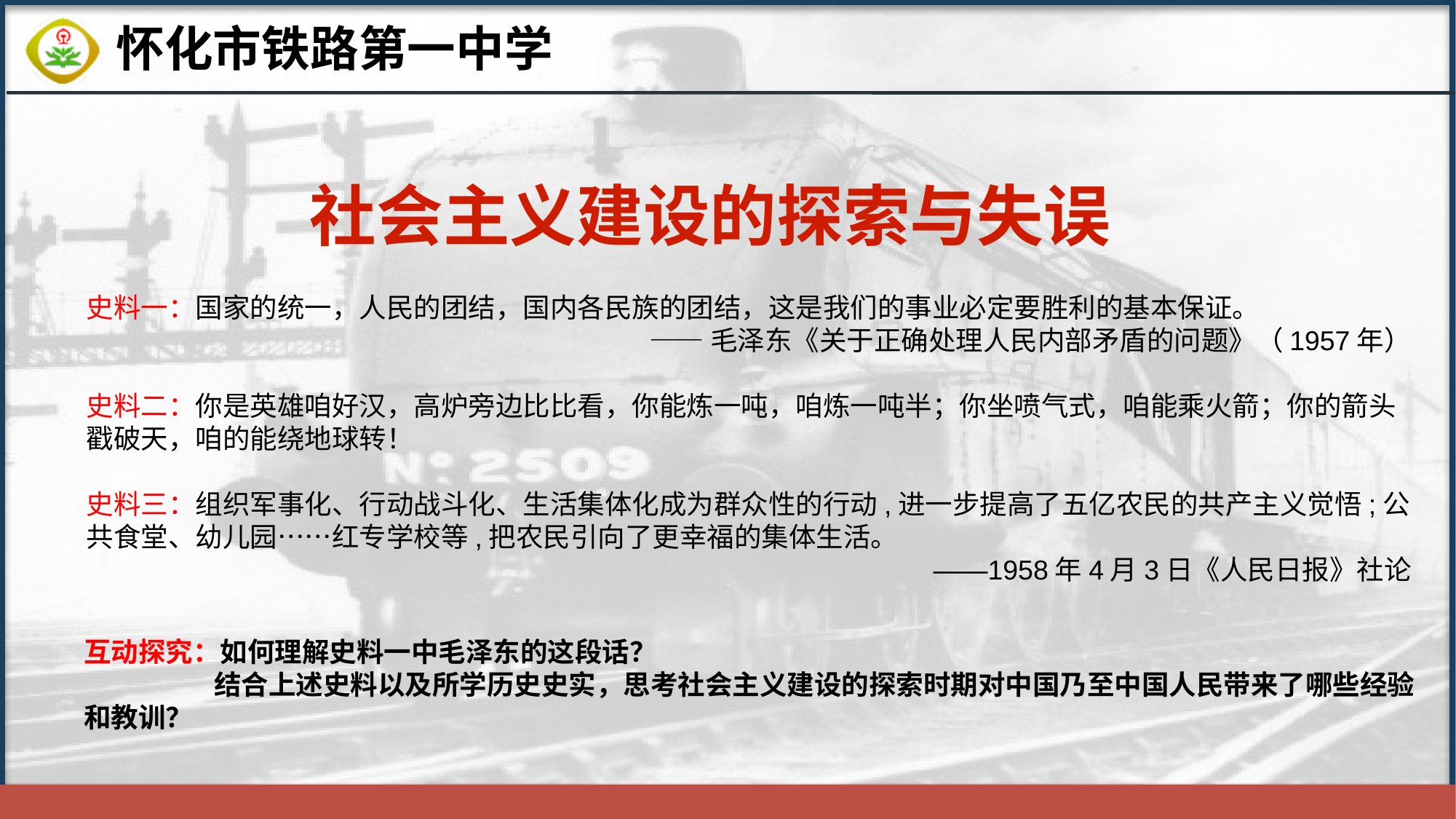

社会主义建设的探索与失误
史料一：国家的统一，人民的团结，国内各民族的团结，这是我们的事业必定要胜利的基本保证。
——毛泽东《关于正确处理人民内部矛盾的问题》（1957年）

史料二：你是英雄咱好汉，高炉旁边比比看，你能炼一吨，咱炼一吨半；你坐喷气式，咱能乘火箭；你的箭头戳破天，咱的能绕地球转！

史料三：组织军事化、行动战斗化、生活集体化成为群众性的行动,进一步提高了五亿农民的共产主义觉悟;公共食堂、幼儿园……红专学校等,把农民引向了更幸福的集体生活。
——1958年4月3日《人民日报》社论

互动探究：如何理解史料一中毛泽东的这段话？
                    结合上述史料以及所学历史史实，思考社会主义建设的探索时期对中国乃至中国人民带来了哪些经验和教训？